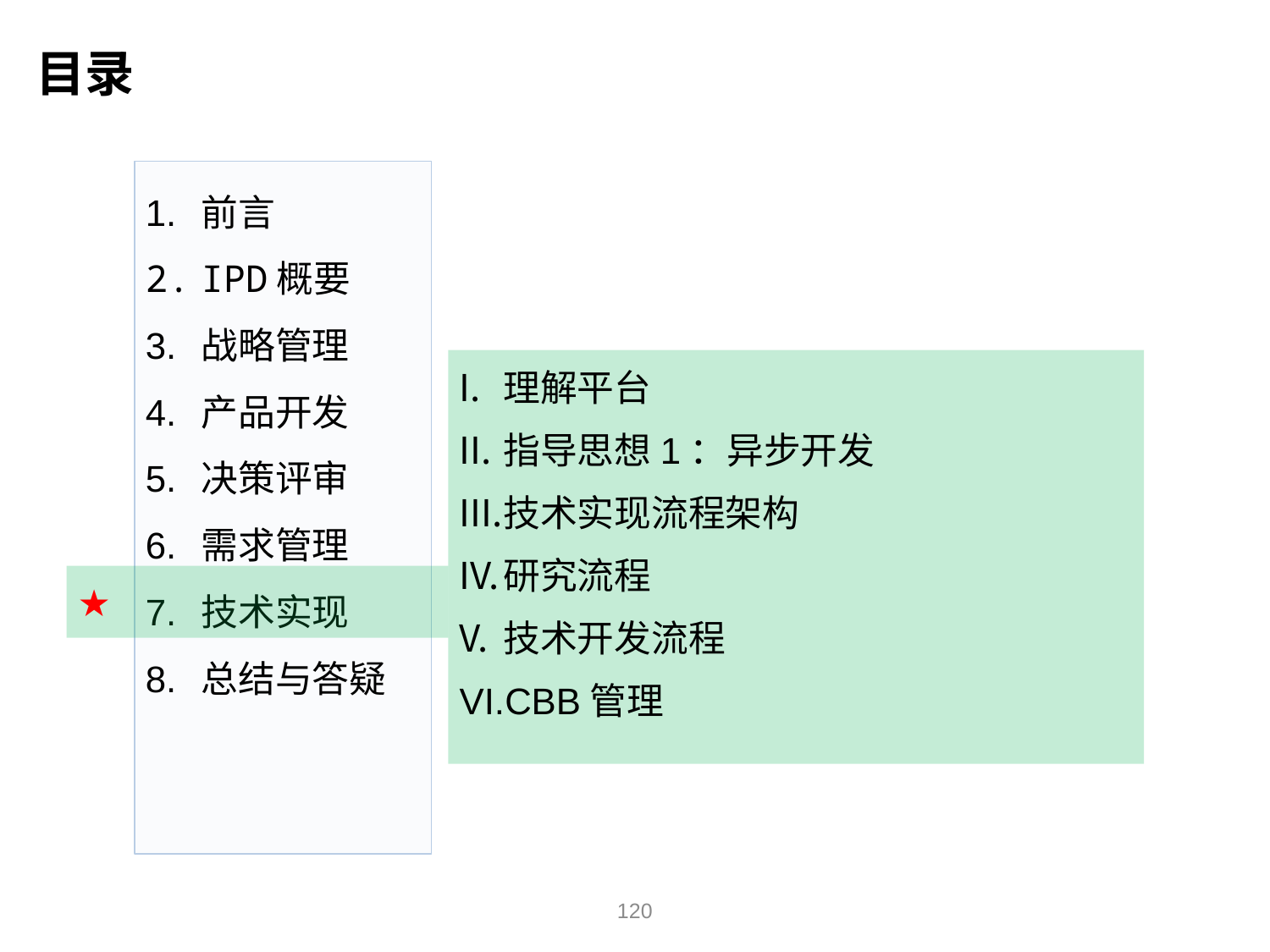

目录
前言
IPD概要
战略管理
产品开发
决策评审
需求管理
技术实现
总结与答疑
理解平台
指导思想1：异步开发
技术实现流程架构
研究流程
技术开发流程
CBB管理

★
120